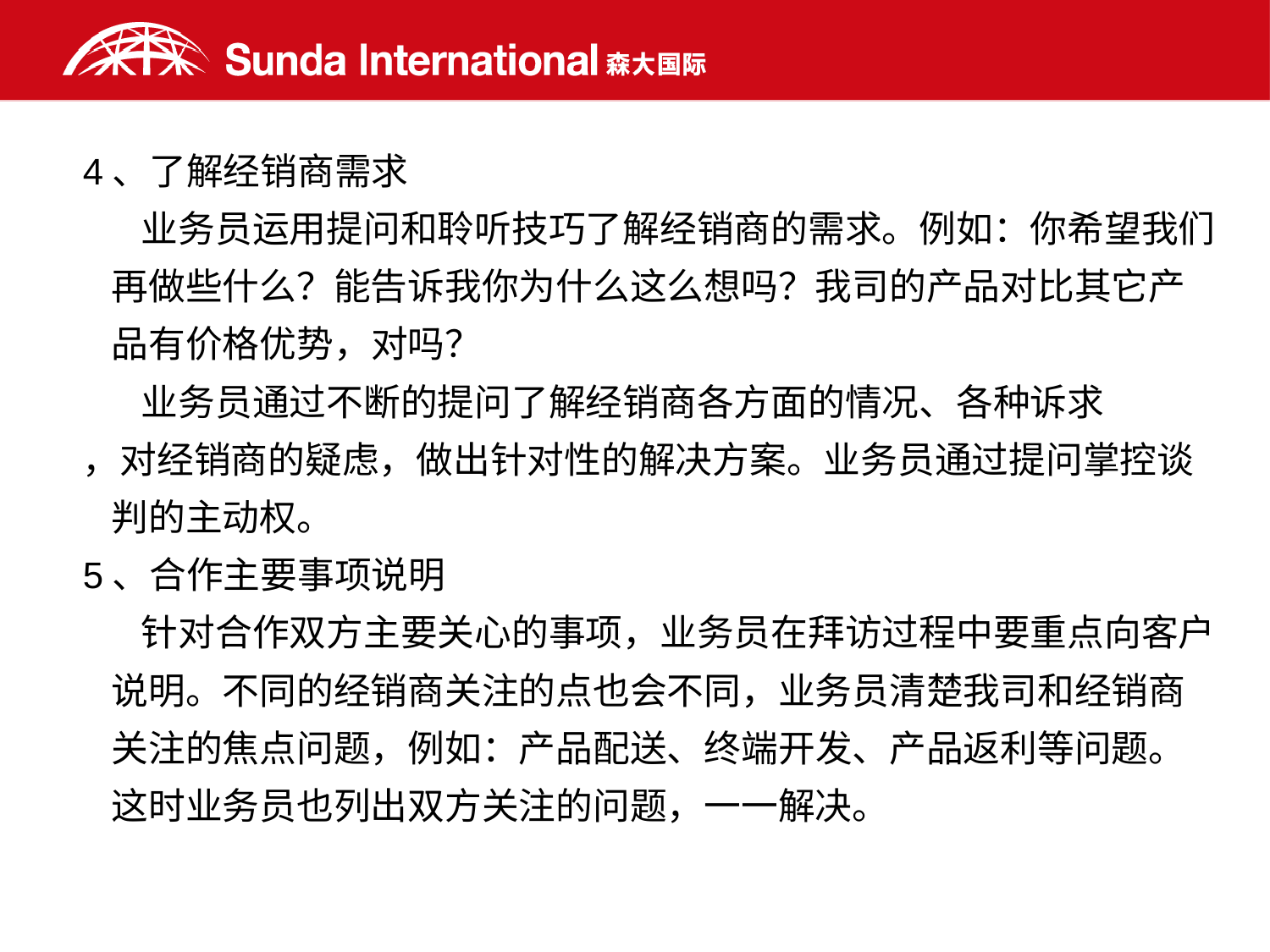

4、了解经销商需求
      业务员运用提问和聆听技巧了解经销商的需求。例如：你希望我们再做些什么？能告诉我你为什么这么想吗？我司的产品对比其它产品有价格优势，对吗？
      业务员通过不断的提问了解经销商各方面的情况、各种诉求
，对经销商的疑虑，做出针对性的解决方案。业务员通过提问掌控谈判的主动权。
5、合作主要事项说明
      针对合作双方主要关心的事项，业务员在拜访过程中要重点向客户说明。不同的经销商关注的点也会不同，业务员清楚我司和经销商关注的焦点问题，例如：产品配送、终端开发、产品返利等问题。这时业务员也列出双方关注的问题，一一解决。